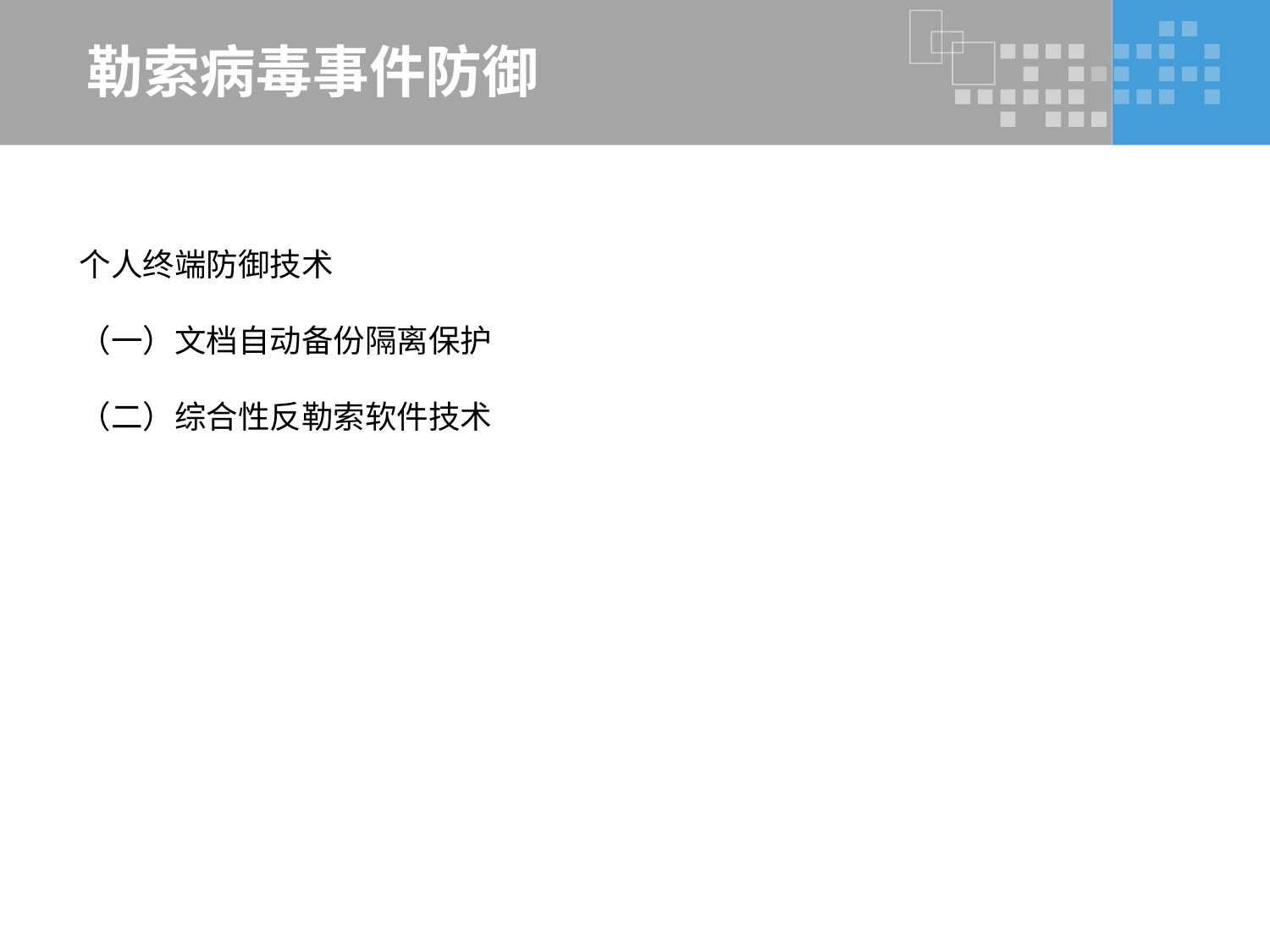

# 勒索病毒事件防御
个人终端防御技术

（一）文档自动备份隔离保护

（二）综合性反勒索软件技术